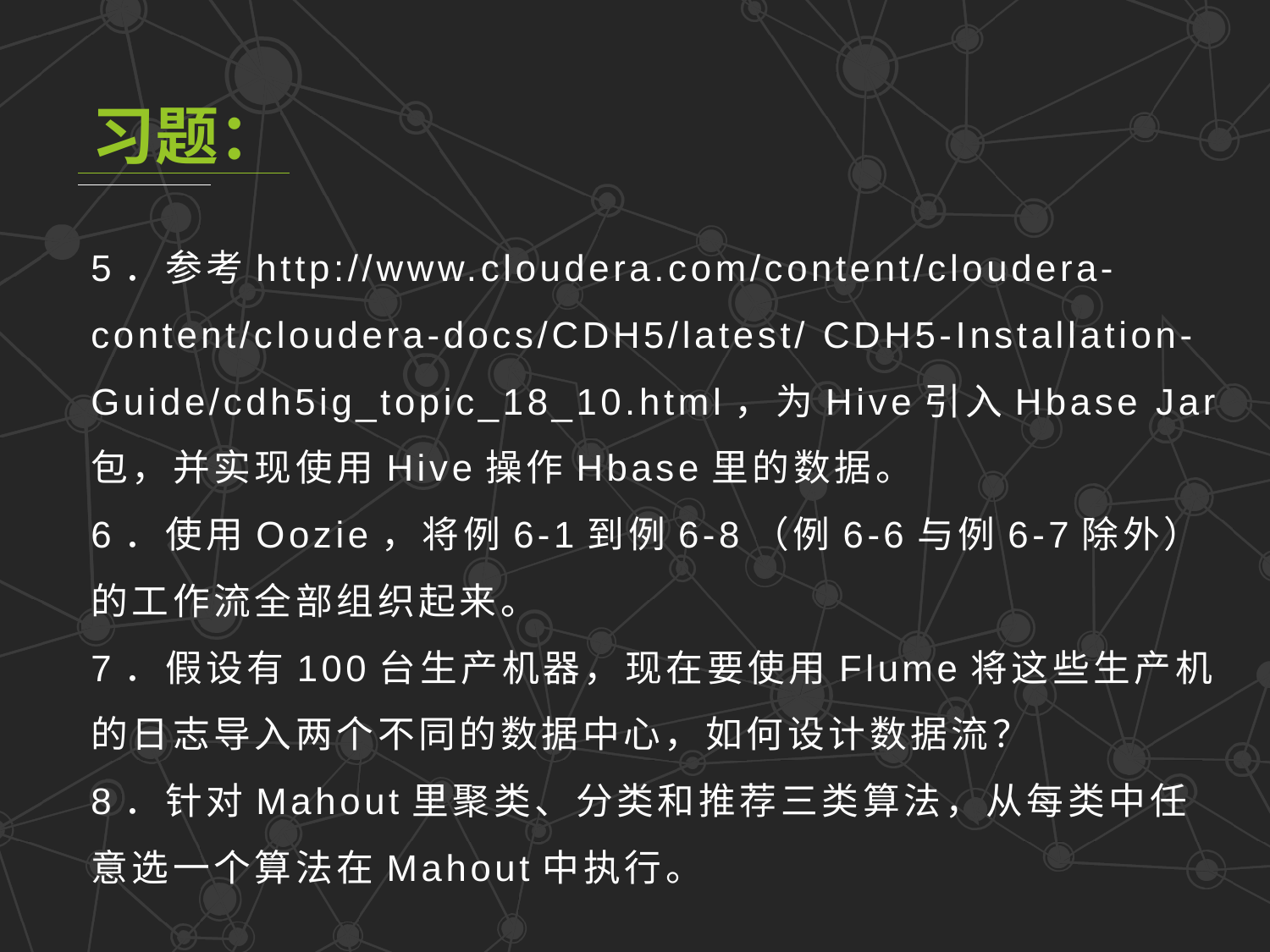

习题：
5．参考http://www.cloudera.com/content/cloudera-content/cloudera-docs/CDH5/latest/ CDH5-Installation-Guide/cdh5ig_topic_18_10.html，为Hive引入Hbase Jar包，并实现使用Hive操作Hbase里的数据。
6．使用Oozie，将例6-1到例6-8（例6-6与例6-7除外）的工作流全部组织起来。
7．假设有100台生产机器，现在要使用Flume将这些生产机的日志导入两个不同的数据中心，如何设计数据流？
8．针对Mahout里聚类、分类和推荐三类算法，从每类中任意选一个算法在Mahout中执行。